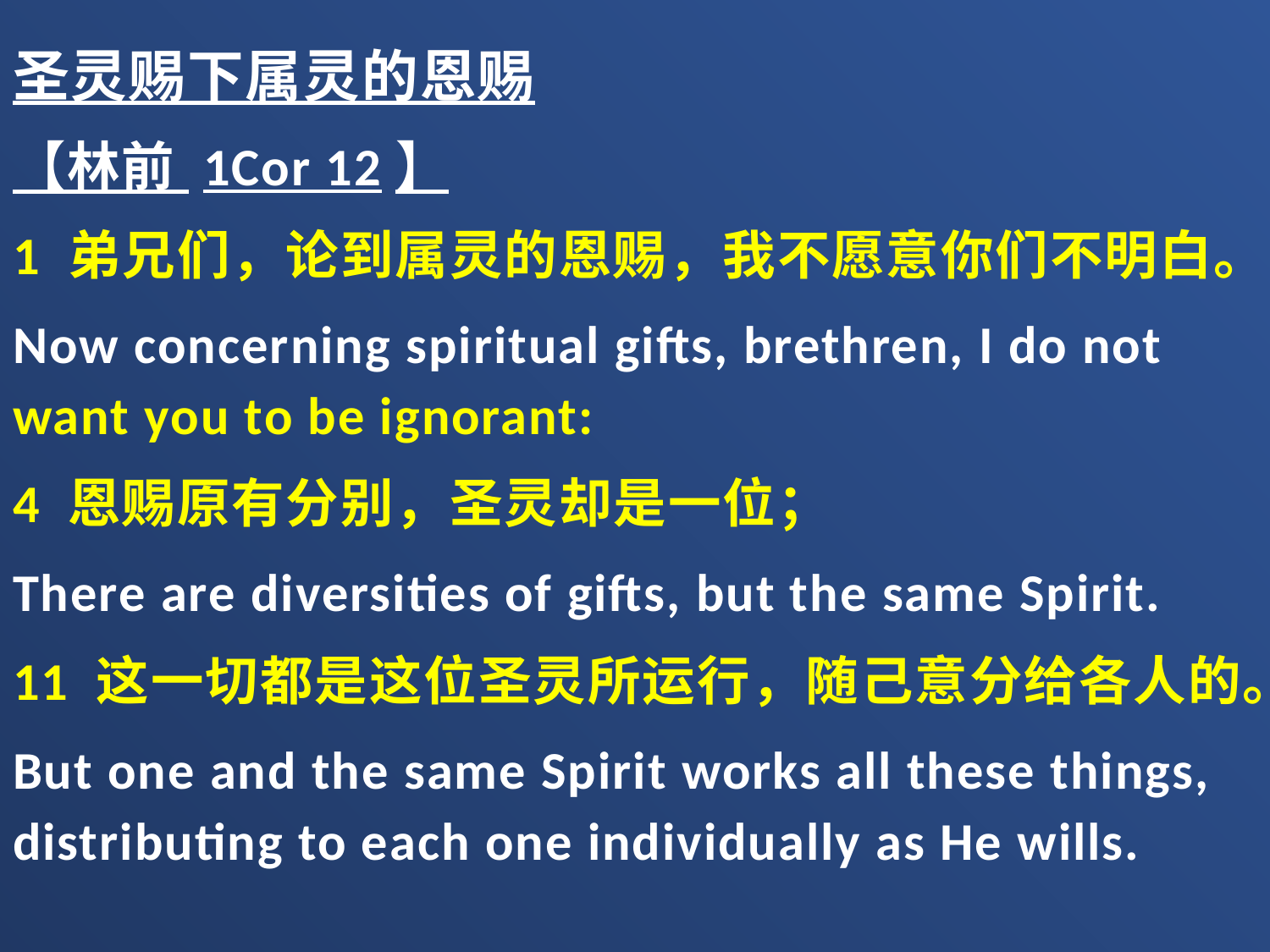

圣灵赐下属灵的恩赐
【林前 1Cor 12】
1 弟兄们，论到属灵的恩赐，我不愿意你们不明白。
Now concerning spiritual gifts, brethren, I do not want you to be ignorant:
4 恩赐原有分别，圣灵却是一位；
There are diversities of gifts, but the same Spirit.
11 这一切都是这位圣灵所运行，随己意分给各人的。
But one and the same Spirit works all these things, distributing to each one individually as He wills.